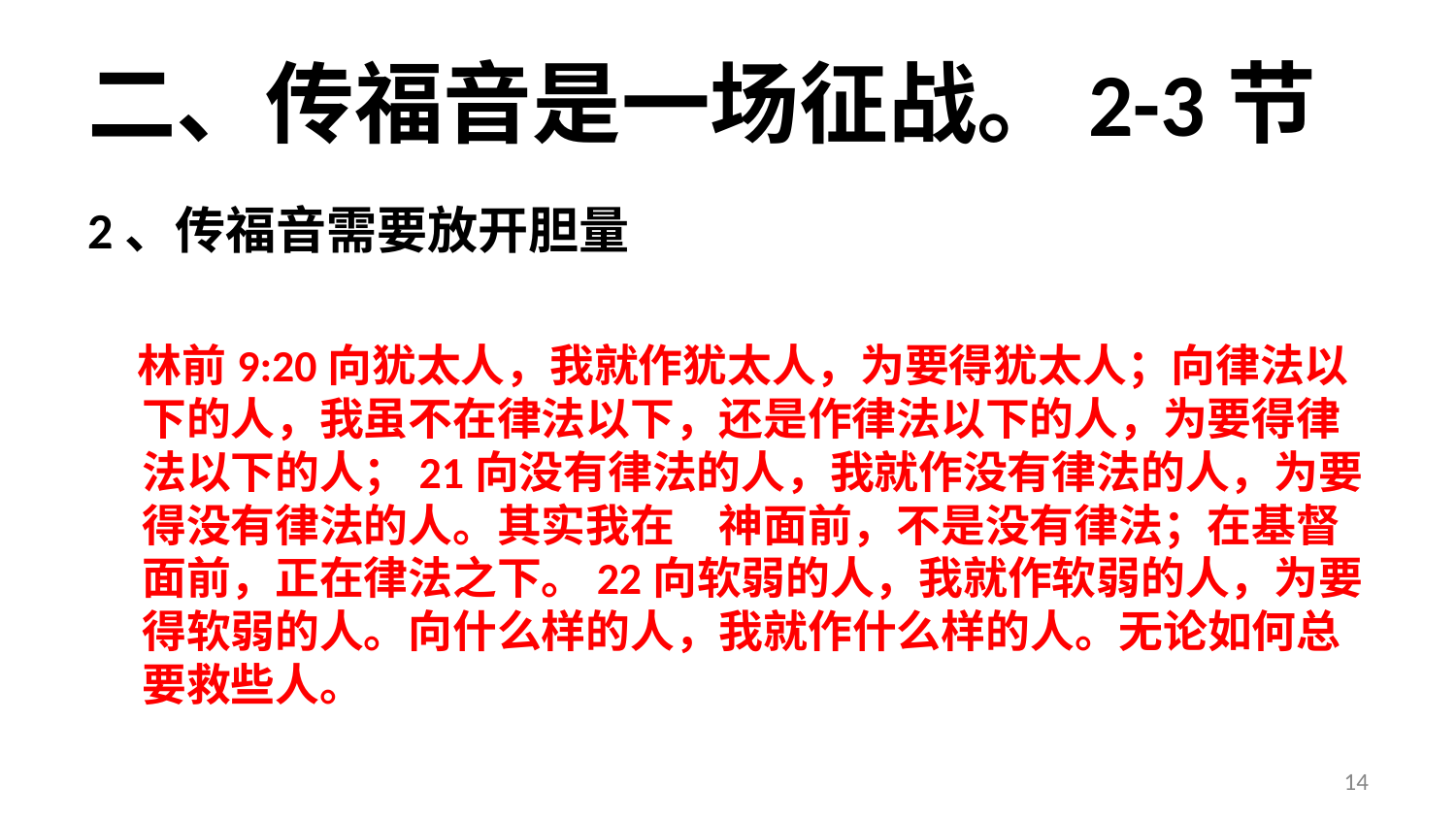

# 二、传福音是一场征战。2-3节
2、传福音需要放开胆量

    林前9:20向犹太人，我就作犹太人，为要得犹太人；向律法以下的人，我虽不在律法以下，还是作律法以下的人，为要得律法以下的人；21向没有律法的人，我就作没有律法的人，为要得没有律法的人。其实我在　神面前，不是没有律法；在基督面前，正在律法之下。22向软弱的人，我就作软弱的人，为要得软弱的人。向什么样的人，我就作什么样的人。无论如何总要救些人。

14